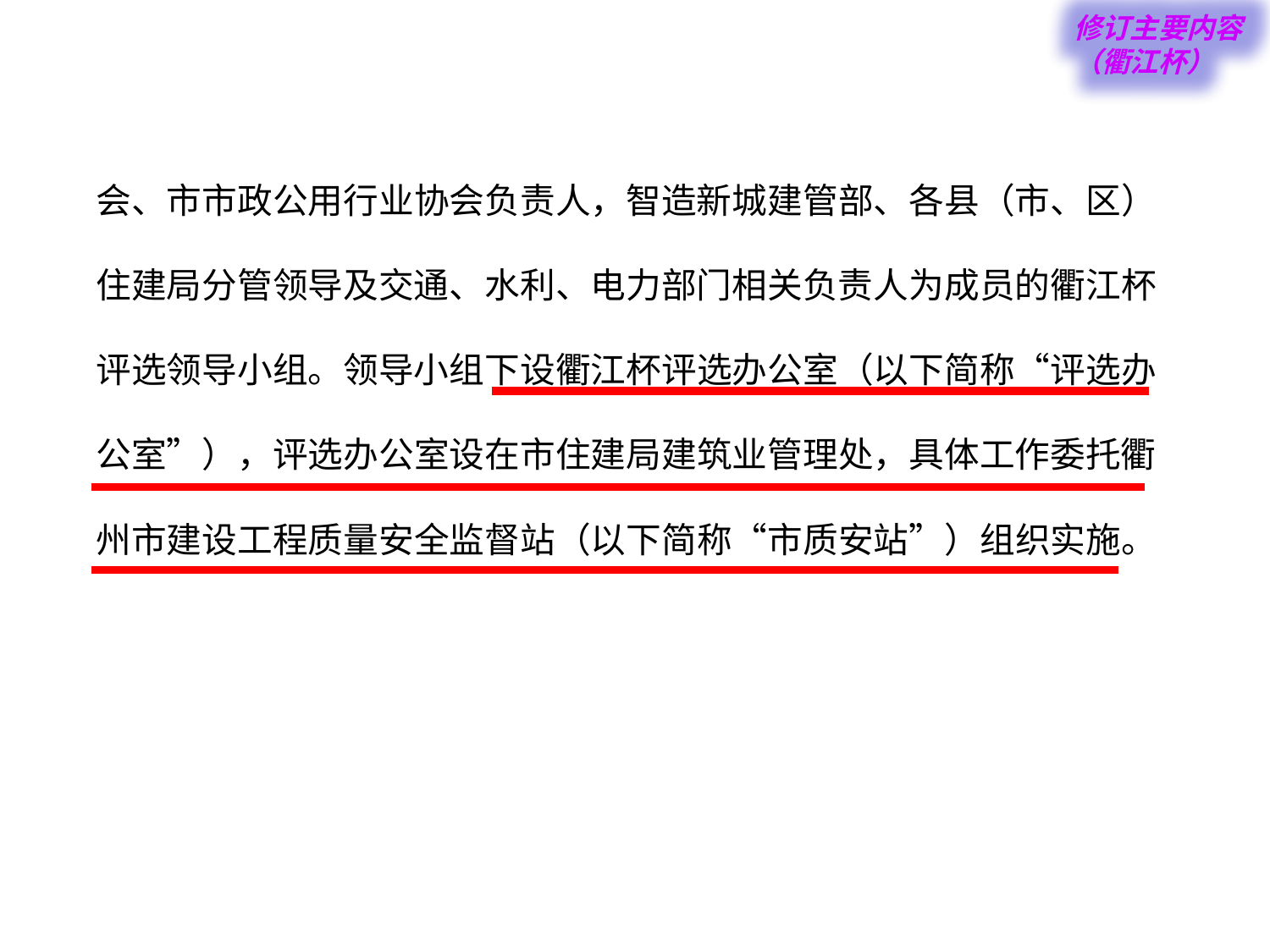

修订主要内容（衢江杯）
会、市市政公用行业协会负责人，智造新城建管部、各县（市、区）住建局分管领导及交通、水利、电力部门相关负责人为成员的衢江杯评选领导小组。领导小组下设衢江杯评选办公室（以下简称“评选办公室”），评选办公室设在市住建局建筑业管理处，具体工作委托衢州市建设工程质量安全监督站（以下简称“市质安站”）组织实施。